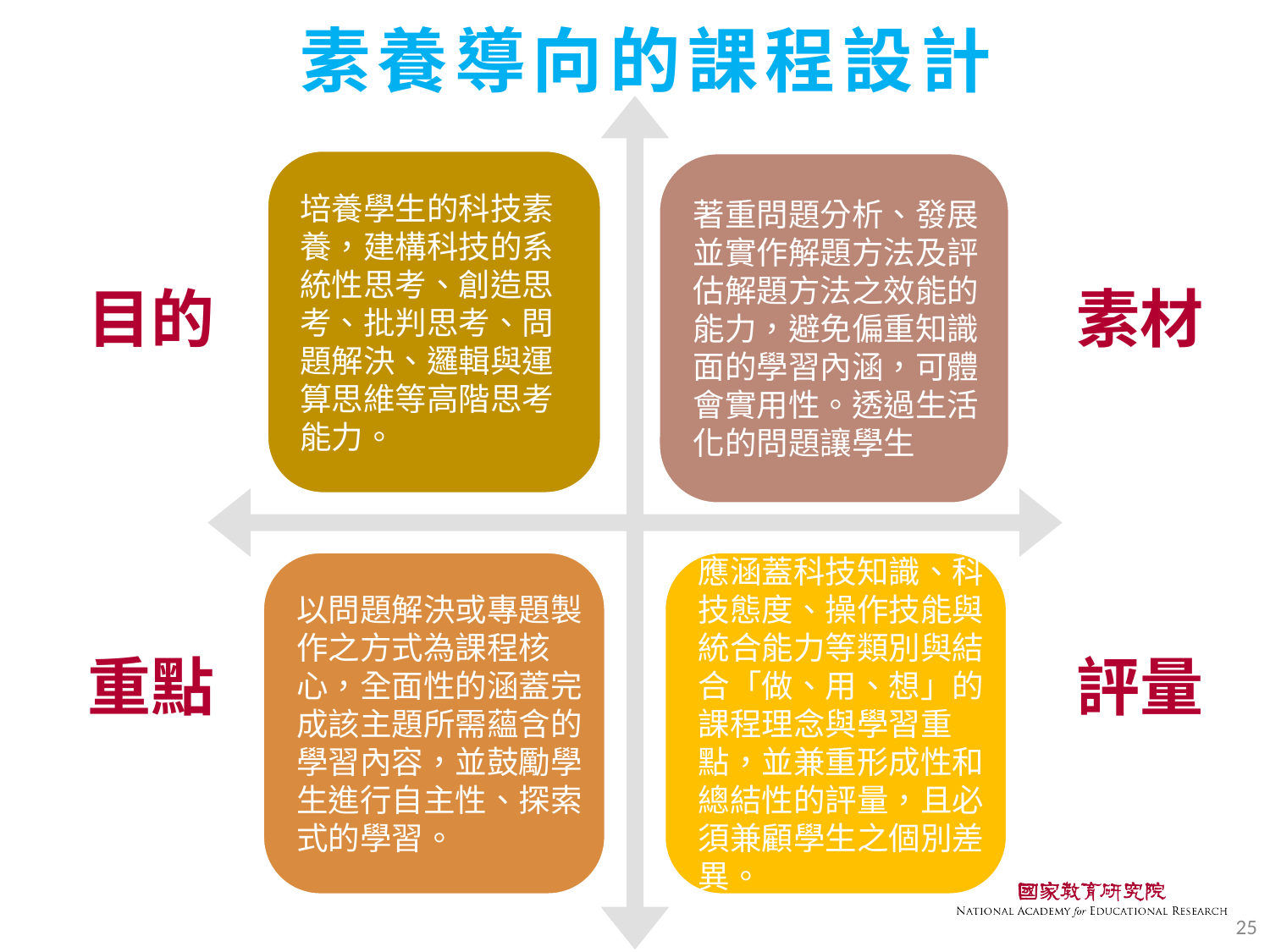

# 素養導向的課程設計
培養學生的科技素養，建構科技的系統性思考、創造思考、批判思考、問題解決、邏輯與運算思維等高階思考能力。
著重問題分析、發展並實作解題方法及評估解題方法之效能的能力，避免偏重知識面的學習內涵，可體會實用性。透過生活化的問題讓學生
以問題解決或專題製作之方式為課程核心，全面性的涵蓋完成該主題所需蘊含的學習內容，並鼓勵學生進行自主性、探索式的學習。
應涵蓋科技知識、科技態度、操作技能與統合能力等類別與結合「做、用、想」的課程理念與學習重點，並兼重形成性和總結性的評量，且必須兼顧學生之個別差異。
目的
素材
重點
評量
25